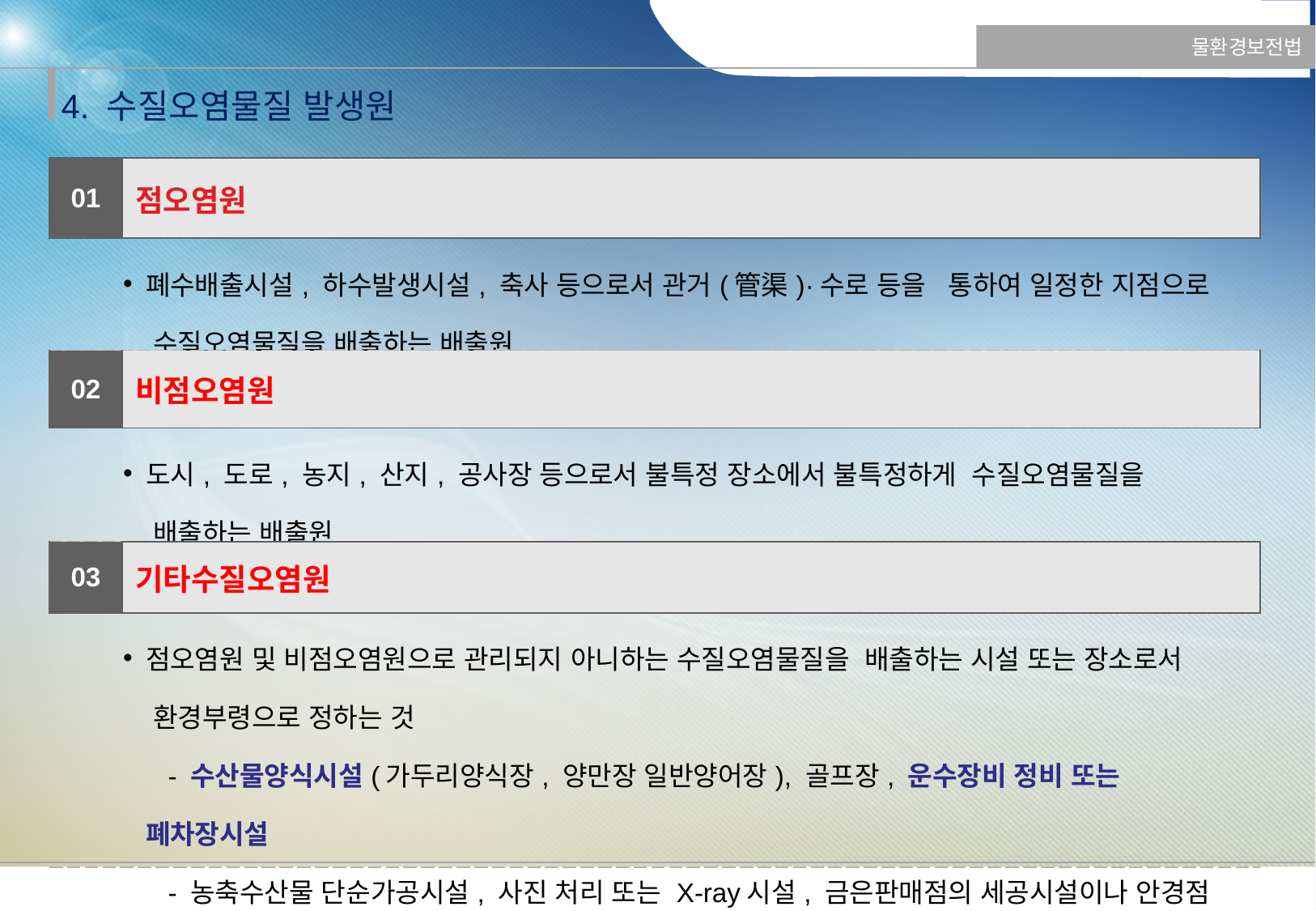

물환경보전법
4. 수질오염물질 발생원
| 01 | 점오염원 |
| --- | --- |
| 폐수배출시설, 하수발생시설, 축사 등으로서 관거(管渠)·수로 등을 통하여 일정한 지점으로 수질오염물질을 배출하는 배출원 |  |
| 02 | 비점오염원 |
| 도시, 도로, 농지, 산지, 공사장 등으로서 불특정 장소에서 불특정하게 수질오염물질을 배출하는 배출원 |  |
| 03 | 기타수질오염원 |
| 점오염원 및 비점오염원으로 관리되지 아니하는 수질오염물질을 배출하는 시설 또는 장소로서 환경부령으로 정하는 것 - 수산물양식시설(가두리양식장, 양만장 일반양어장), 골프장, 운수장비 정비 또는 폐차장시설 - 농축수산물 단순가공시설, 사진 처리 또는 X-ray시설, 금은판매점의 세공시설이나 안경점 |  |